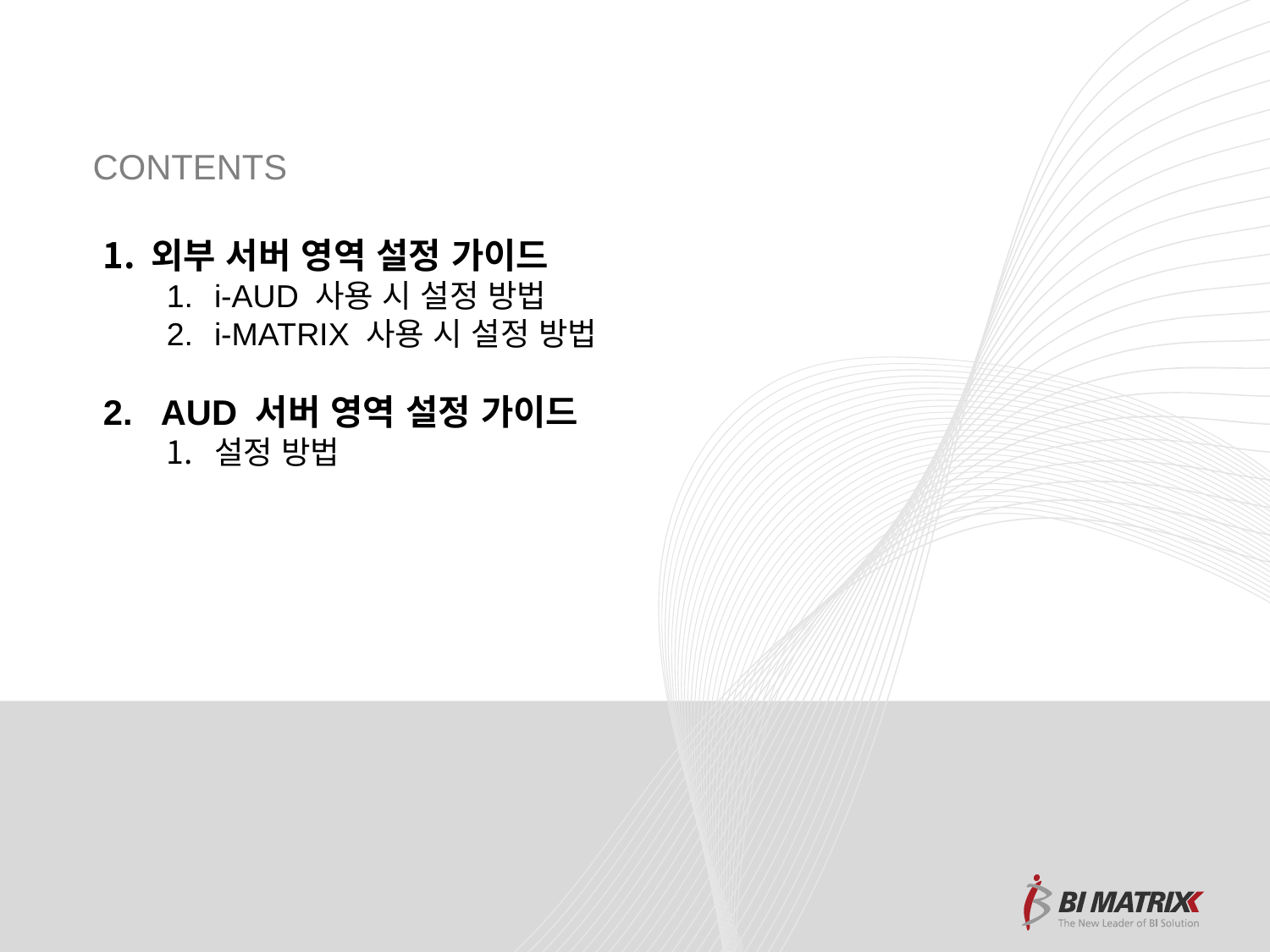

외부 서버 영역 설정 가이드
i-AUD 사용 시 설정 방법
i-MATRIX 사용 시 설정 방법

 AUD 서버 영역 설정 가이드
설정 방법